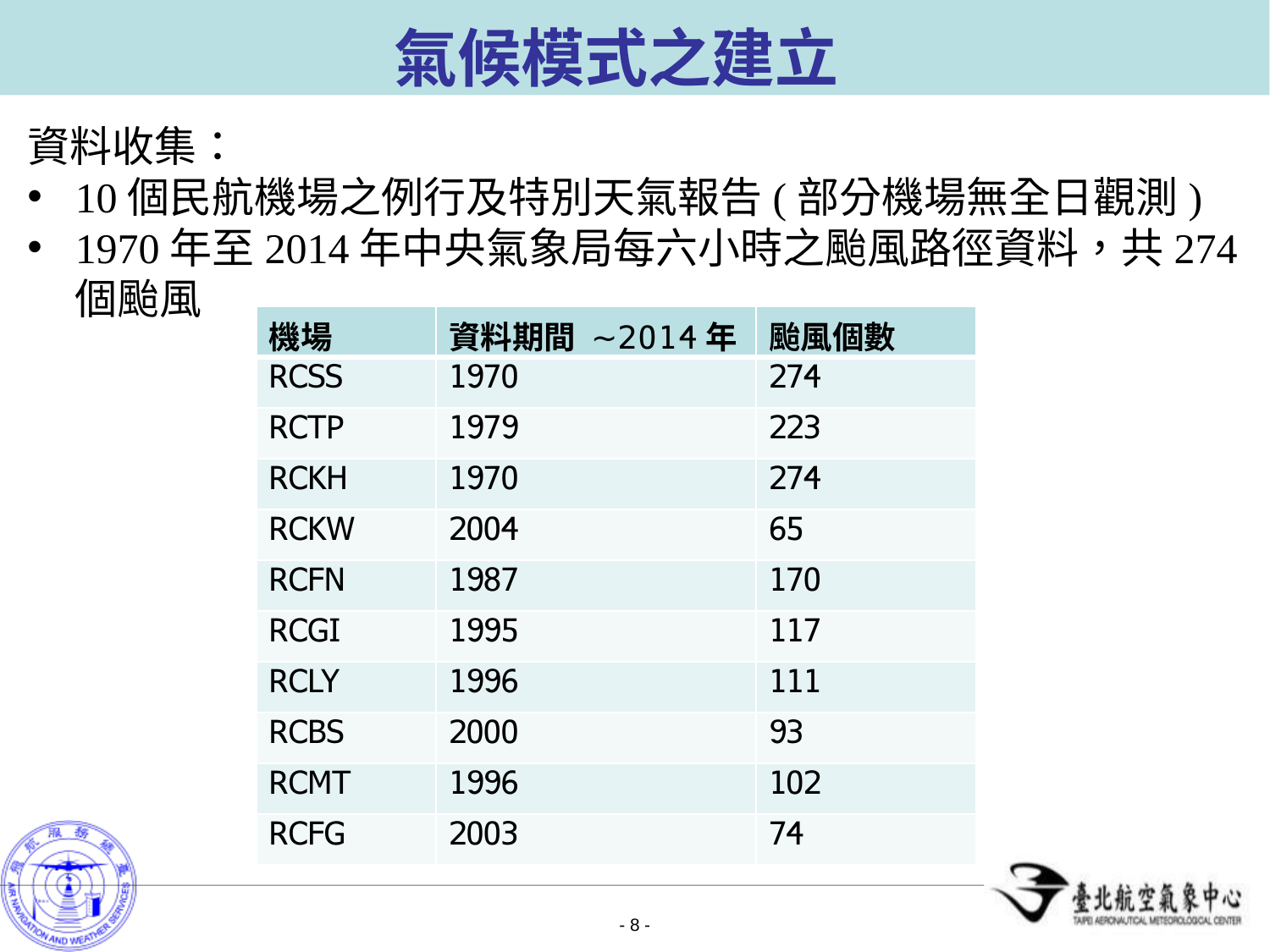

氣候模式之建立
資料收集：
10個民航機場之例行及特別天氣報告(部分機場無全日觀測)
1970年至2014年中央氣象局每六小時之颱風路徑資料，共274個颱風

| 機場 | 資料期間 ~2014年 | 颱風個數 |
| --- | --- | --- |
| RCSS | 1970 | 274 |
| RCTP | 1979 | 223 |
| RCKH | 1970 | 274 |
| RCKW | 2004 | 65 |
| RCFN | 1987 | 170 |
| RCGI | 1995 | 117 |
| RCLY | 1996 | 111 |
| RCBS | 2000 | 93 |
| RCMT | 1996 | 102 |
| RCFG | 2003 | 74 |